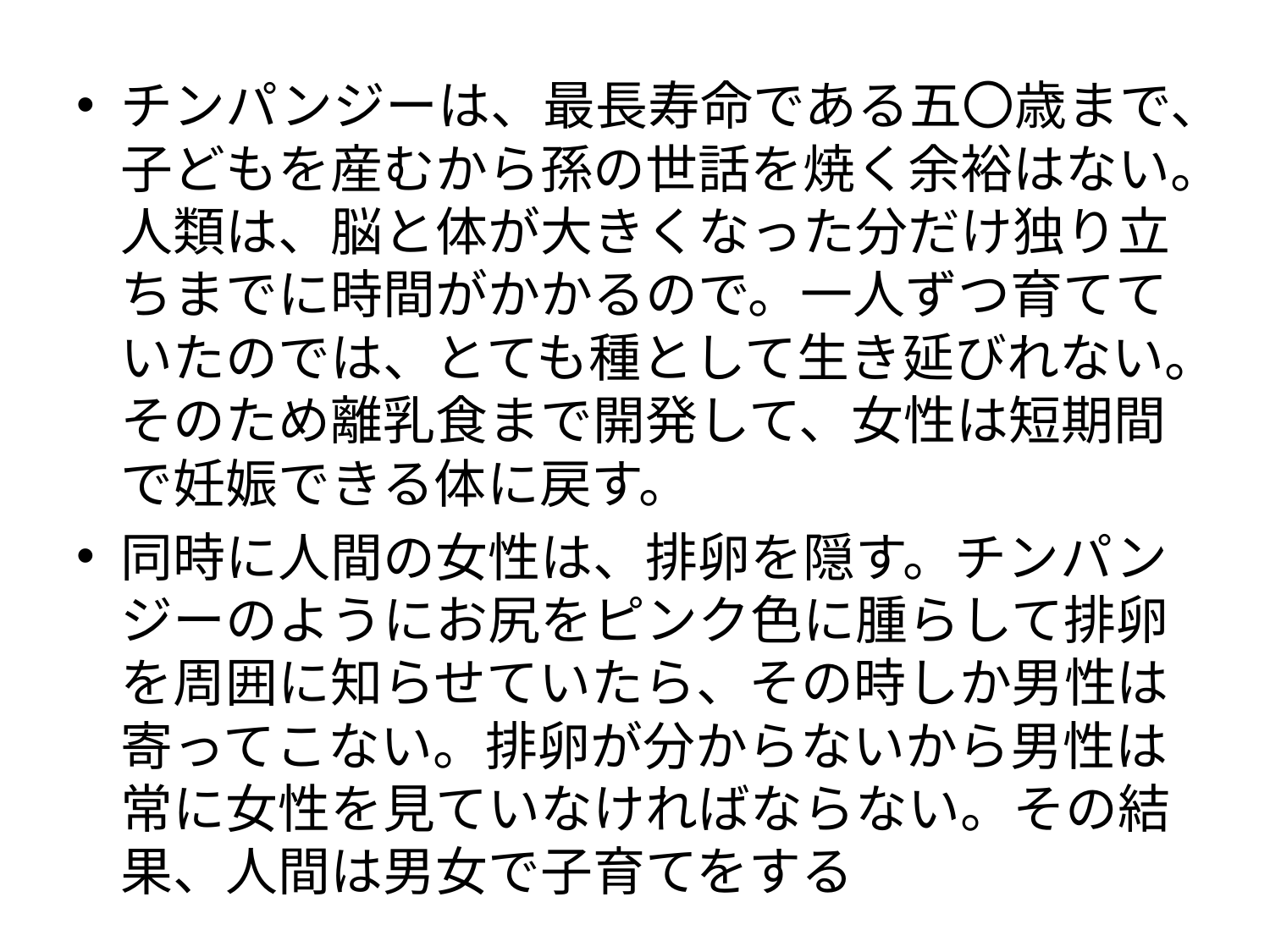

チンパンジーは、最長寿命である五〇歳まで、子どもを産むから孫の世話を焼く余裕はない。人類は、脳と体が大きくなった分だけ独り立ちまでに時間がかかるので。一人ずつ育てていたのでは、とても種として生き延びれない。そのため離乳食まで開発して、女性は短期間で妊娠できる体に戻す。
同時に人間の女性は、排卵を隠す。チンパンジーのようにお尻をピンク色に腫らして排卵を周囲に知らせていたら、その時しか男性は寄ってこない。排卵が分からないから男性は常に女性を見ていなければならない。その結果、人間は男女で子育てをする